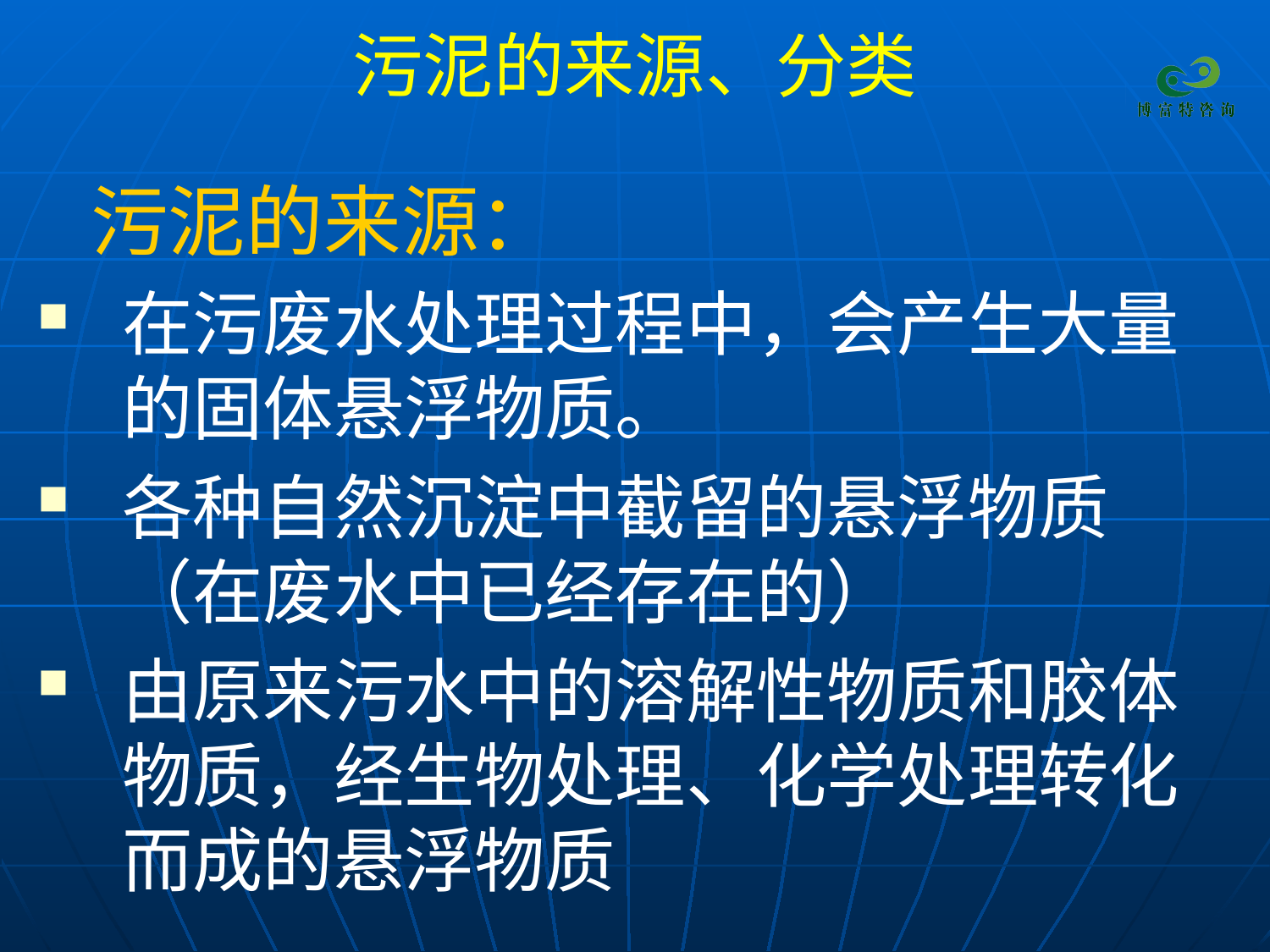

# 污泥的来源、分类
  污泥的来源：
在污废水处理过程中，会产生大量的固体悬浮物质。
各种自然沉淀中截留的悬浮物质（在废水中已经存在的）
由原来污水中的溶解性物质和胶体物质，经生物处理、化学处理转化而成的悬浮物质